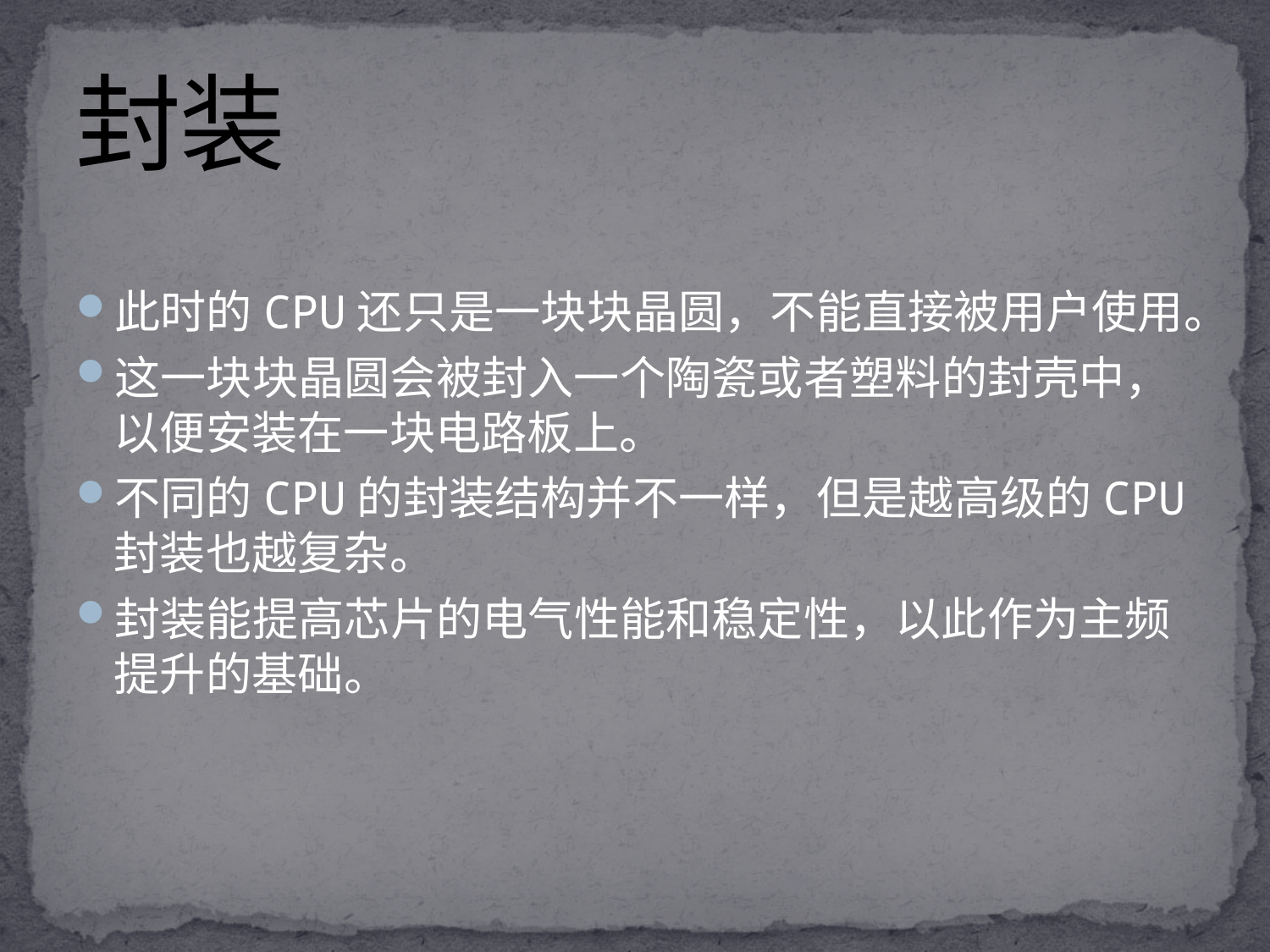

# 封装

此时的CPU还只是一块块晶圆，不能直接被用户使用。
这一块块晶圆会被封入一个陶瓷或者塑料的封壳中，以便安装在一块电路板上。
不同的CPU的封装结构并不一样，但是越高级的CPU封装也越复杂。
封装能提高芯片的电气性能和稳定性，以此作为主频提升的基础。